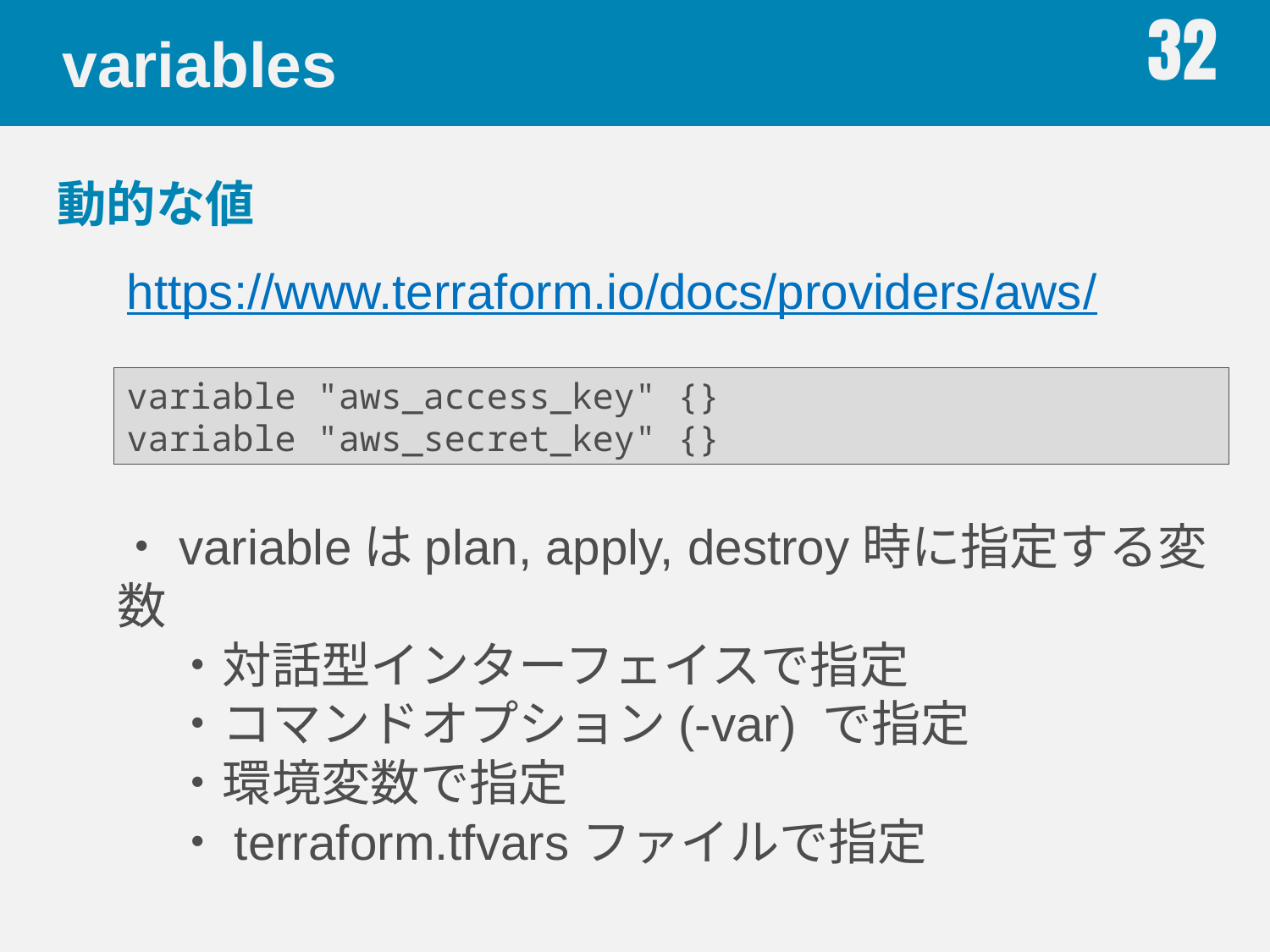

# variables
 32
動的な値
https://www.terraform.io/docs/providers/aws/
variable "aws_access_key" {}
variable "aws_secret_key" {}
・variableはplan, apply, destroy時に指定する変数
    ・対話型インターフェイスで指定
    ・コマンドオプション(-var) で指定
    ・環境変数で指定
    ・terraform.tfvarsファイルで指定